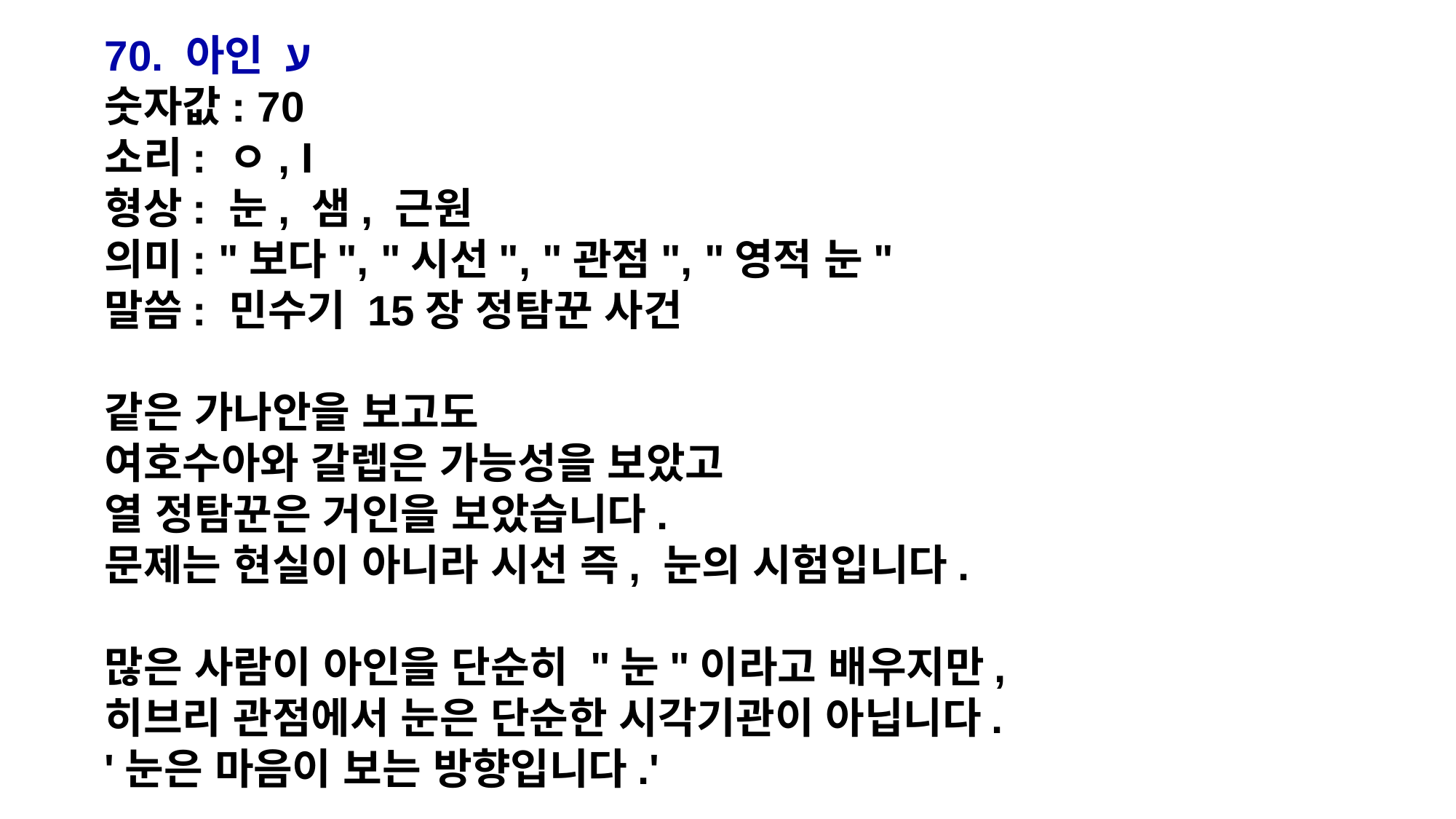

70. 아인 ע
숫자값: 70
소리: ㅇ, I
형상: 눈, 샘, 근원
의미: "보다", "시선", "관점", "영적 눈"
말씀: 민수기 15장 정탐꾼 사건

같은 가나안을 보고도
여호수아와 갈렙은 가능성을 보았고
열 정탐꾼은 거인을 보았습니다.
문제는 현실이 아니라 시선 즉, 눈의 시험입니다.

많은 사람이 아인을 단순히 "눈"이라고 배우지만,
히브리 관점에서 눈은 단순한 시각기관이 아닙니다.
'눈은 마음이 보는 방향입니다.'